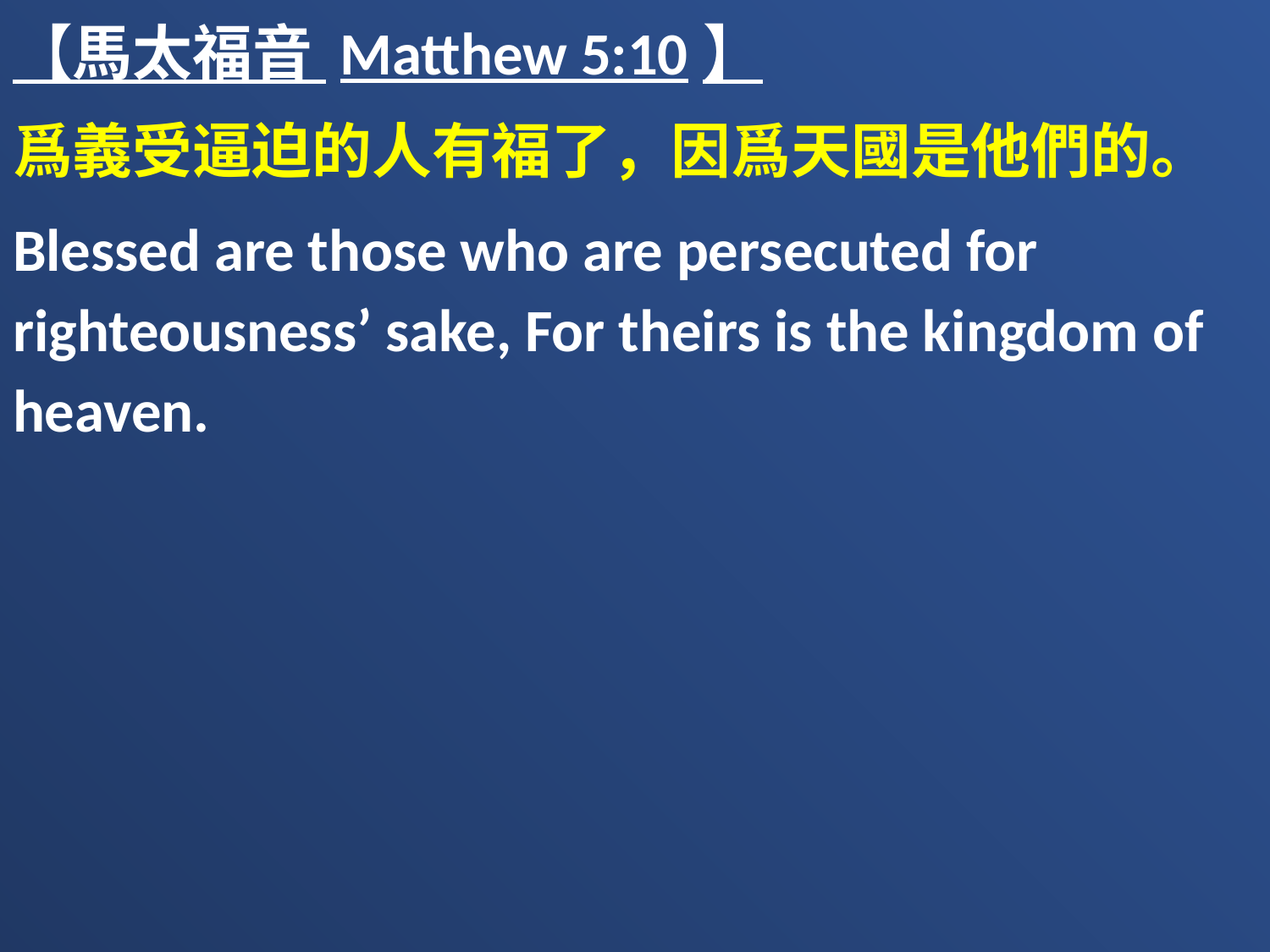

【馬太福音 Matthew 5:10】
爲義受逼迫的人有福了，因爲天國是他們的。
Blessed are those who are persecuted for righteousness’ sake, For theirs is the kingdom of heaven.